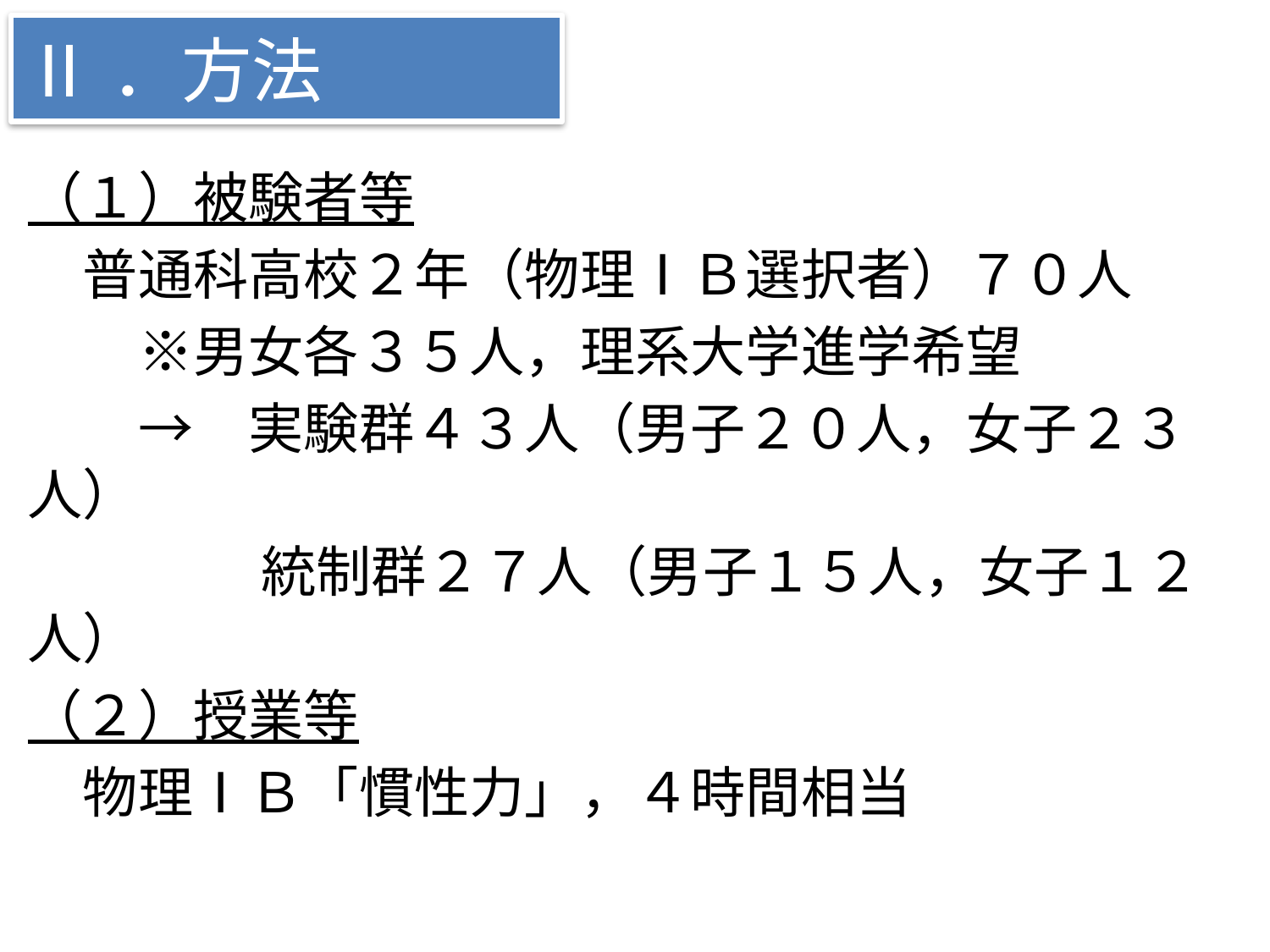

# Ⅱ．方法
（１）被験者等
　普通科高校２年（物理ⅠＢ選択者）７０人
　　※男女各３５人，理系大学進学希望
　　→　実験群４３人（男子２０人，女子２３人）
　　　　 統制群２７人（男子１５人，女子１２人）
（２）授業等
　物理ⅠＢ「慣性力」，４時間相当